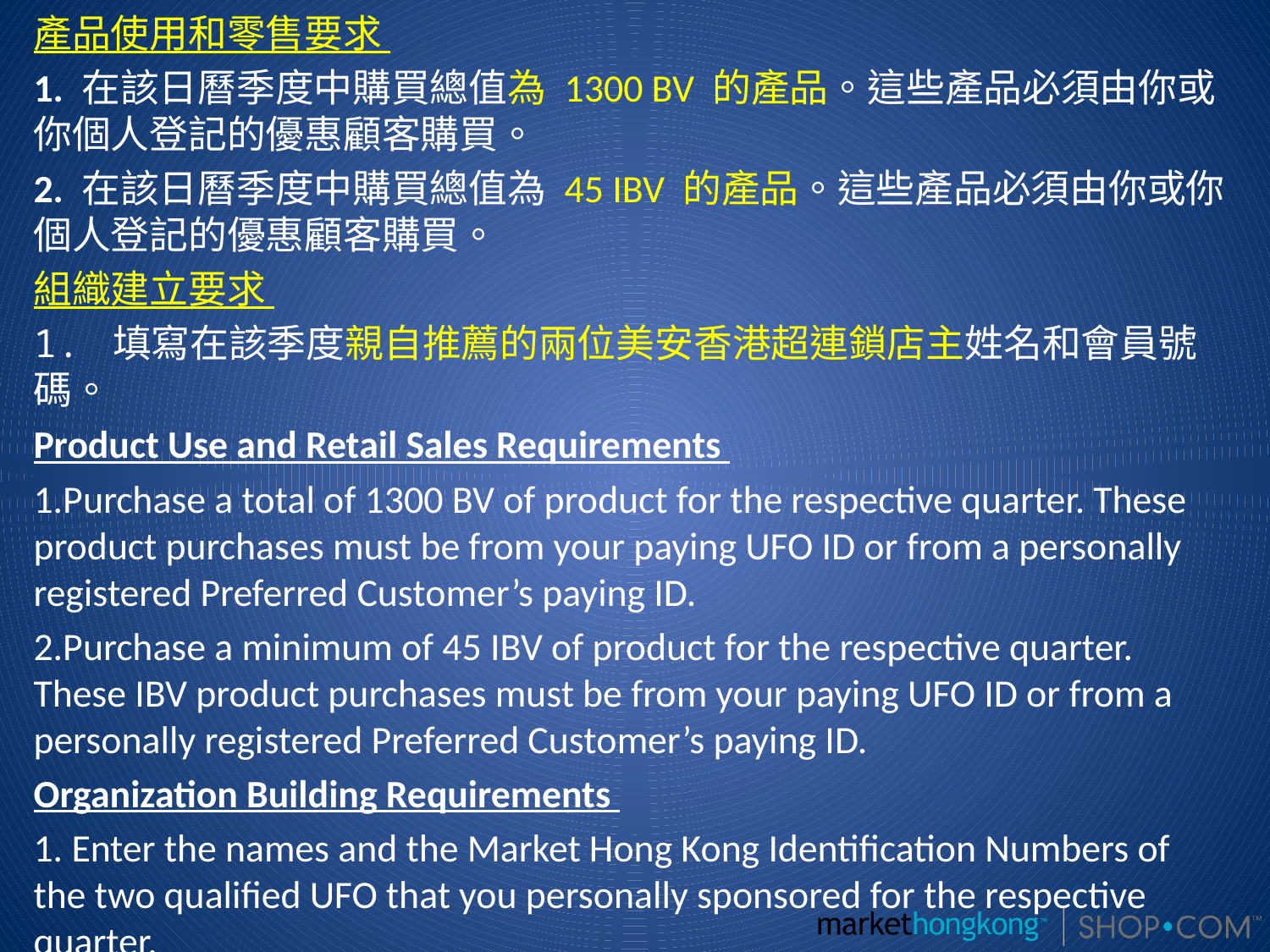

產品使用和零售要求
1. 在該日曆季度中購買總值為 1300 BV 的產品。這些產品必須由你或你個人登記的優惠顧客購買。
2. 在該日曆季度中購買總值為 45 IBV 的產品。這些產品必須由你或你個人登記的優惠顧客購買。
組織建立要求
1. 填寫在該季度親自推薦的兩位美安香港超連鎖店主姓名和會員號碼。
Product Use and Retail Sales Requirements
1.Purchase a total of 1300 BV of product for the respective quarter. These product purchases must be from your paying UFO ID or from a personally registered Preferred Customer’s paying ID.
2.Purchase a minimum of 45 IBV of product for the respective quarter. These IBV product purchases must be from your paying UFO ID or from a personally registered Preferred Customer’s paying ID.
Organization Building Requirements
1. Enter the names and the Market Hong Kong Identification Numbers of the two qualified UFO that you personally sponsored for the respective quarter.